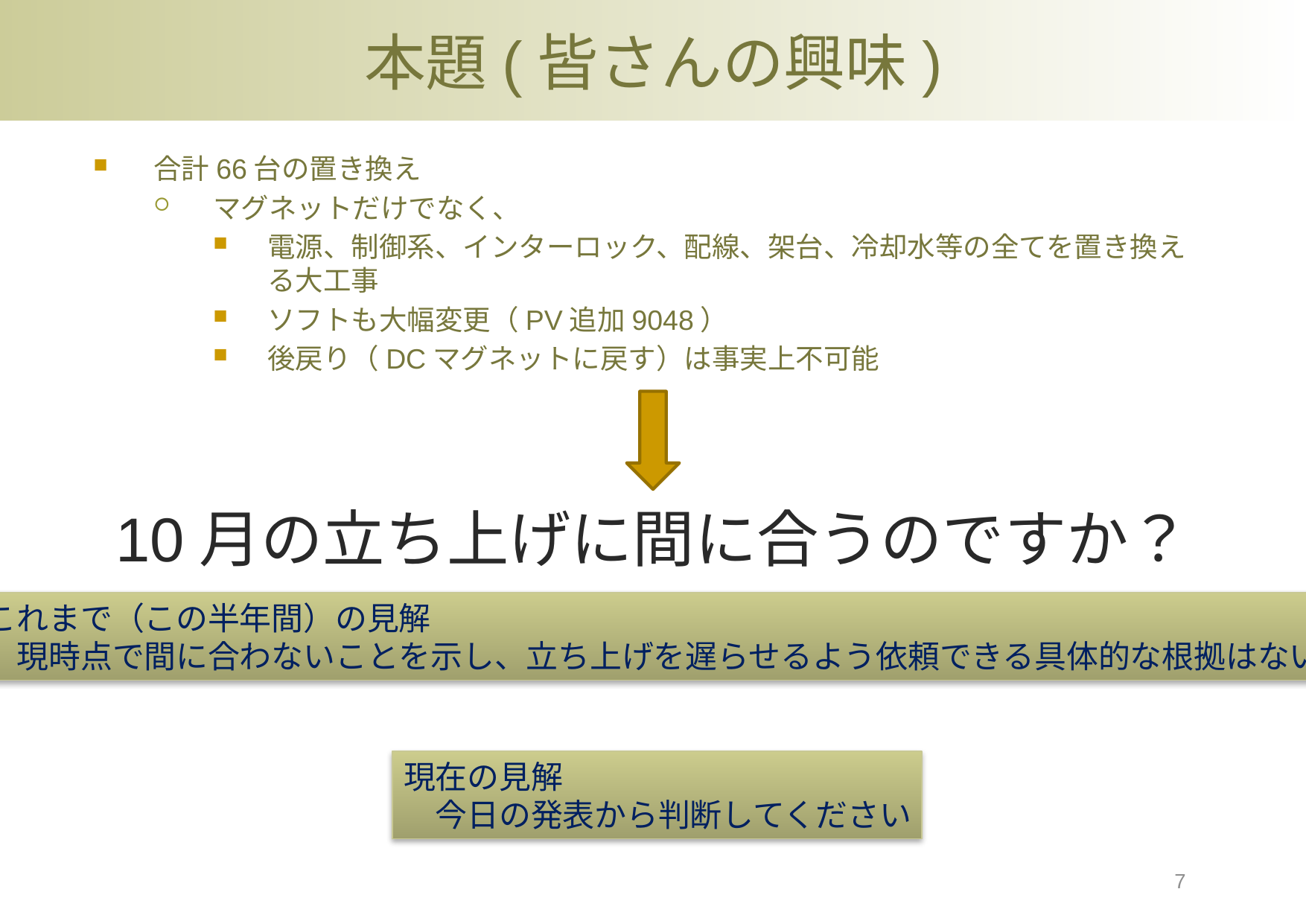

# 本題(皆さんの興味)
合計66台の置き換え
マグネットだけでなく、
電源、制御系、インターロック、配線、架台、冷却水等の全てを置き換える大工事
ソフトも大幅変更（PV追加9048）
後戻り（DCマグネットに戻す）は事実上不可能

10月の立ち上げに間に合うのですか？
これまで（この半年間）の見解
　現時点で間に合わないことを示し、立ち上げを遅らせるよう依頼できる具体的な根拠はない
現在の見解
　今日の発表から判断してください

7